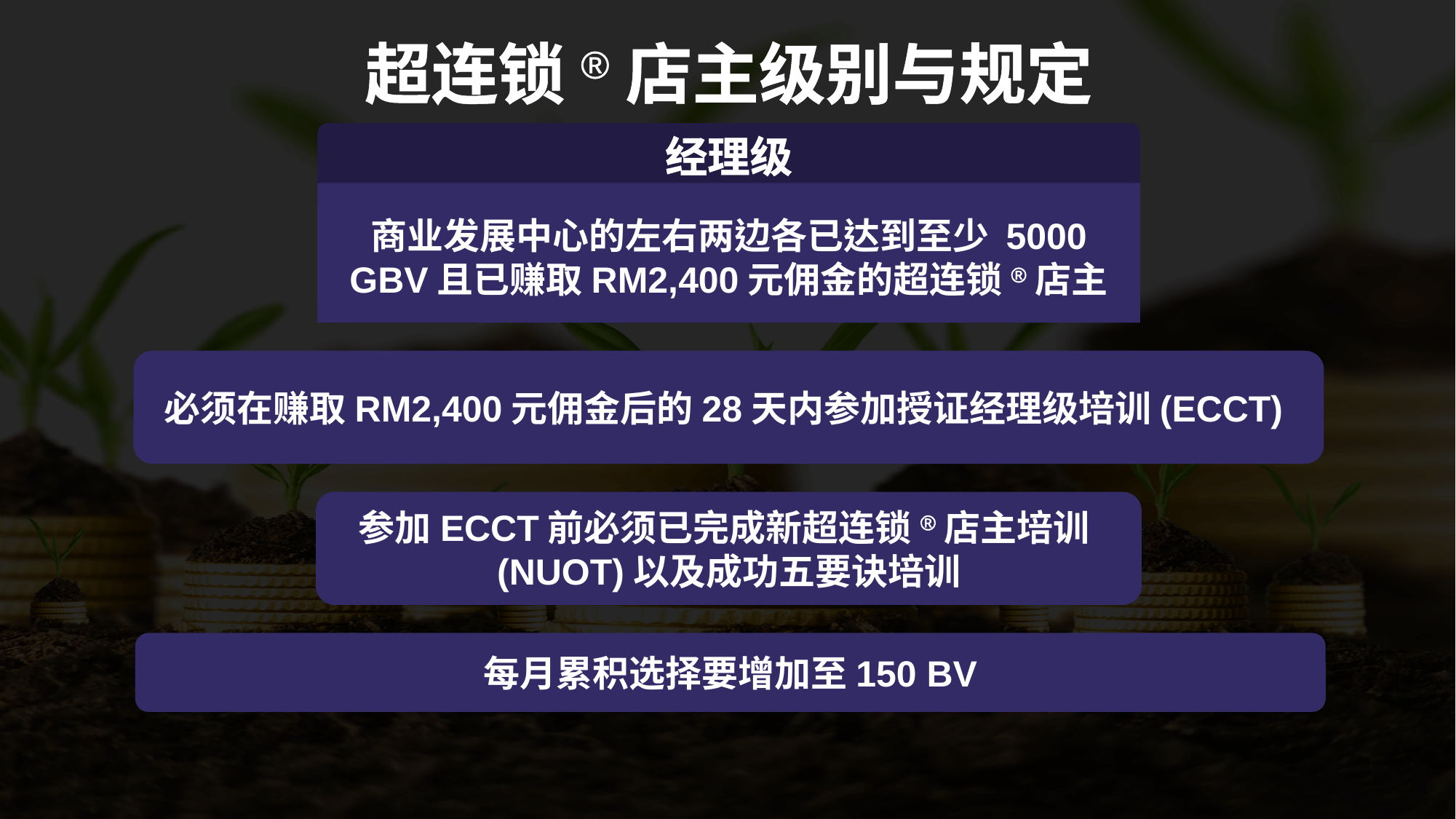

超连锁®店主级别与规定
经理级

商业发展中心的左右两边各已达到至少 5000 GBV且已赚取RM2,400元佣金的超连锁®店主
必须在赚取RM2,400元佣金后的28天内参加授证经理级培训(ECCT)

参加ECCT前必须已完成新超连锁®店主培训(NUOT)以及成功五要诀培训

每月累积选择要增加至150 BV